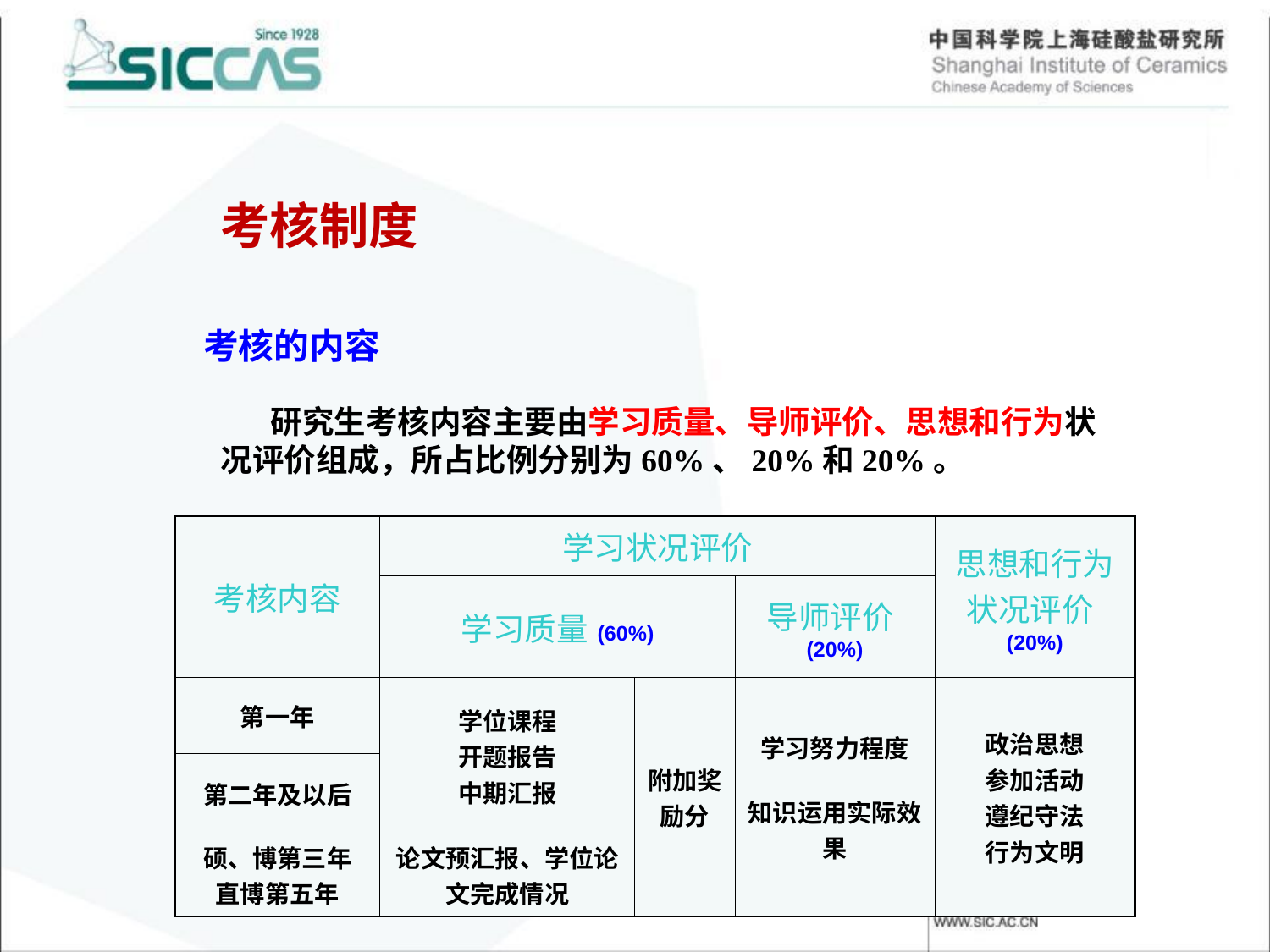

考核制度
考核的内容
研究生考核内容主要由学习质量、导师评价、思想和行为状况评价组成，所占比例分别为60%、20%和20%。
| 考核内容 | 学习状况评价 |  |  | 思想和行为 状况评价(20%) |
| --- | --- | --- | --- | --- |
|  | 学习质量(60%) |  | 导师评价(20%) |  |
| 第一年 | 学位课程 开题报告 中期汇报 | 附加奖励分 | 学习努力程度 知识运用实际效果 | 政治思想 参加活动 遵纪守法 行为文明 |
| 第二年及以后 |  |  |  |  |
| 硕、博第三年 直博第五年 | 论文预汇报、学位论文完成情况 |  |  |  |